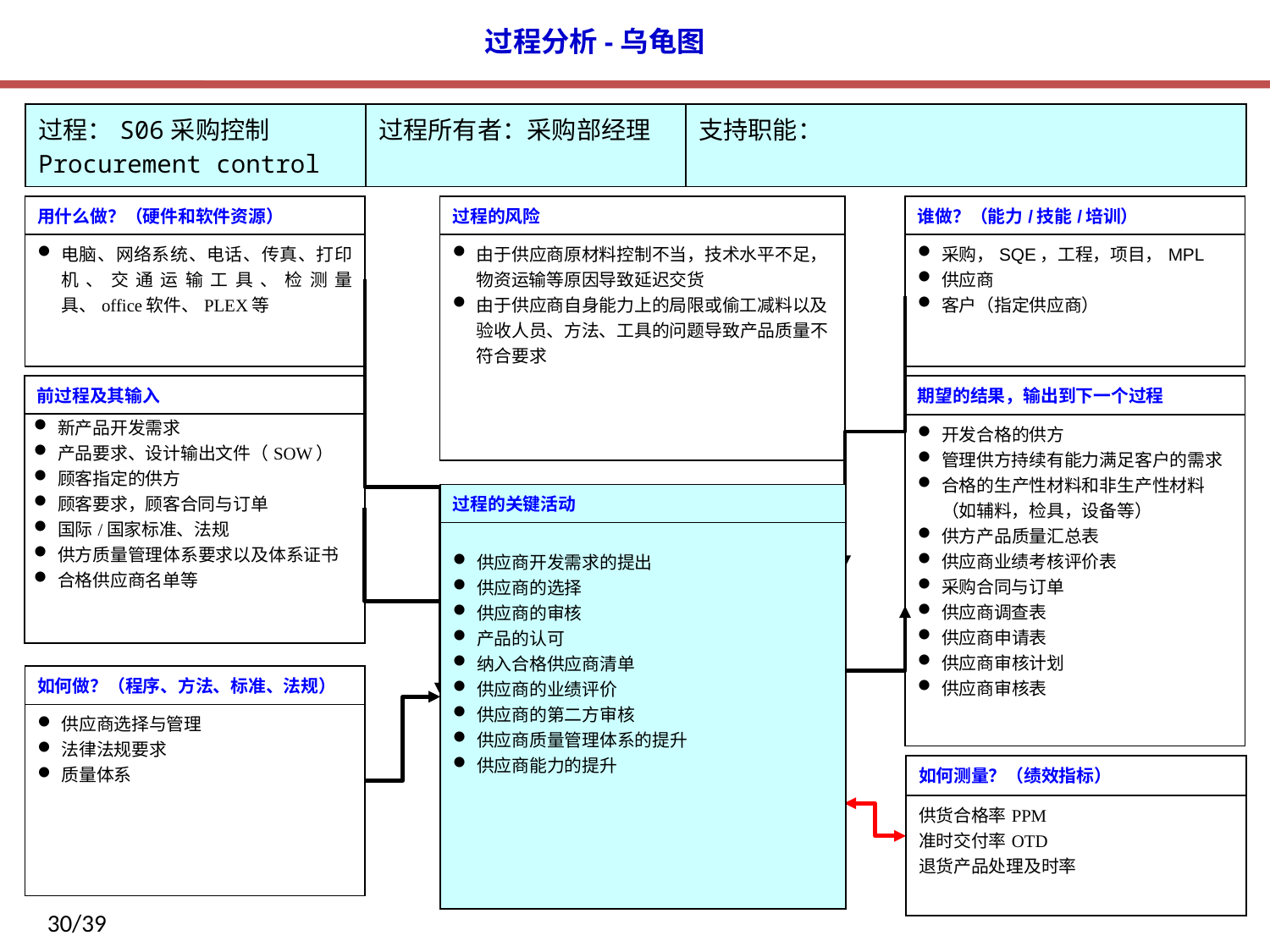

| 过程：S06采购控制Procurement control | 过程所有者：采购部经理 | 支持职能： |
| --- | --- | --- |
| 用什么做？（硬件和软件资源） |
| --- |
| 电脑、网络系统、电话、传真、打印机、交通运输工具、检测量具、office软件、PLEX等 |
| 过程的风险 |
| --- |
| 由于供应商原材料控制不当，技术水平不足，物资运输等原因导致延迟交货 由于供应商自身能力上的局限或偷工减料以及验收人员、方法、工具的问题导致产品质量不符合要求 |
| 谁做？（能力/技能/培训） |
| --- |
| 采购，SQE，工程，项目，MPL 供应商 客户（指定供应商） |
| 前过程及其输入 |
| --- |
| 新产品开发需求 产品要求、设计输出文件（SOW） 顾客指定的供方 顾客要求，顾客合同与订单 国际/国家标准、法规 供方质量管理体系要求以及体系证书 合格供应商名单等 |
| 期望的结果，输出到下一个过程 |
| --- |
| 开发合格的供方 管理供方持续有能力满足客户的需求 合格的生产性材料和非生产性材料（如辅料，检具，设备等） 供方产品质量汇总表 供应商业绩考核评价表 采购合同与订单 供应商调查表 供应商申请表 供应商审核计划 供应商审核表 |
| 过程的关键活动 |
| --- |
| 供应商开发需求的提出 供应商的选择 供应商的审核 产品的认可 纳入合格供应商清单 供应商的业绩评价 供应商的第二方审核 供应商质量管理体系的提升 供应商能力的提升 |
| 如何做？（程序、方法、标准、法规） |
| --- |
| 供应商选择与管理 法律法规要求 质量体系 |
| 如何测量？（绩效指标） |
| --- |
| 供货合格率PPM 准时交付率OTD 退货产品处理及时率 |
30/39